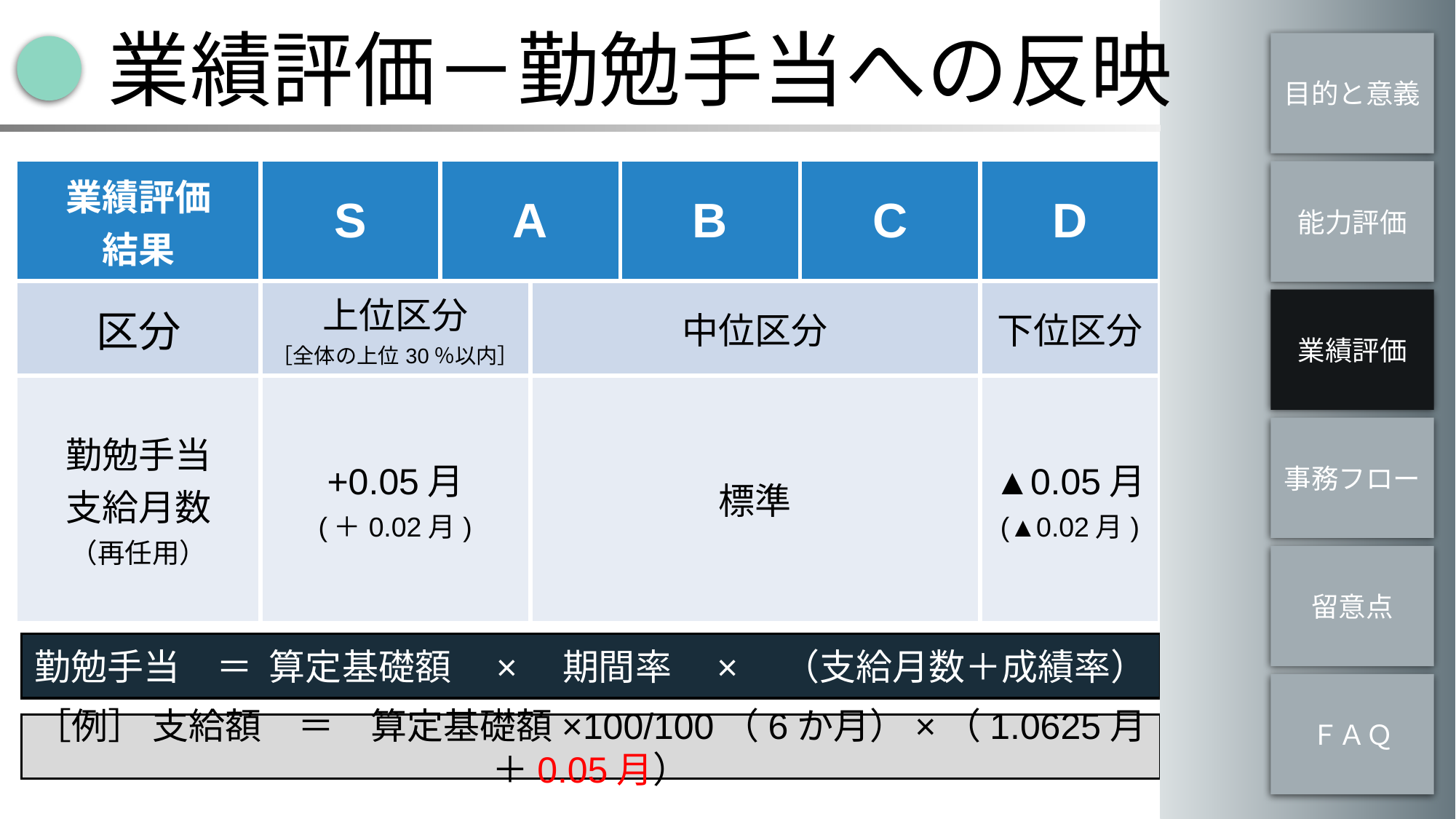

業績評価－勤勉手当への反映
目的と意義

| 業績評価 結果 | S | A |  | B | C | D |
| --- | --- | --- | --- | --- | --- | --- |
| 区分 | 上位区分 ［全体の上位30％以内］ |  | 中位区分 |  |  | 下位区分 |
| 勤勉手当 支給月数 （再任用） | +0.05月 (＋0.02月) |  | 標準 |  |  | ▲0.05月 (▲0.02月) |
能力評価
業績評価
事務フロー
留意点
勤勉手当　＝  算定基礎額　×　期間率　×　（支給月数＋成績率）
ＦＡＱ
［例］ 支給額　＝　算定基礎額×100/100（6か月）×（1.0625月＋0.05月）